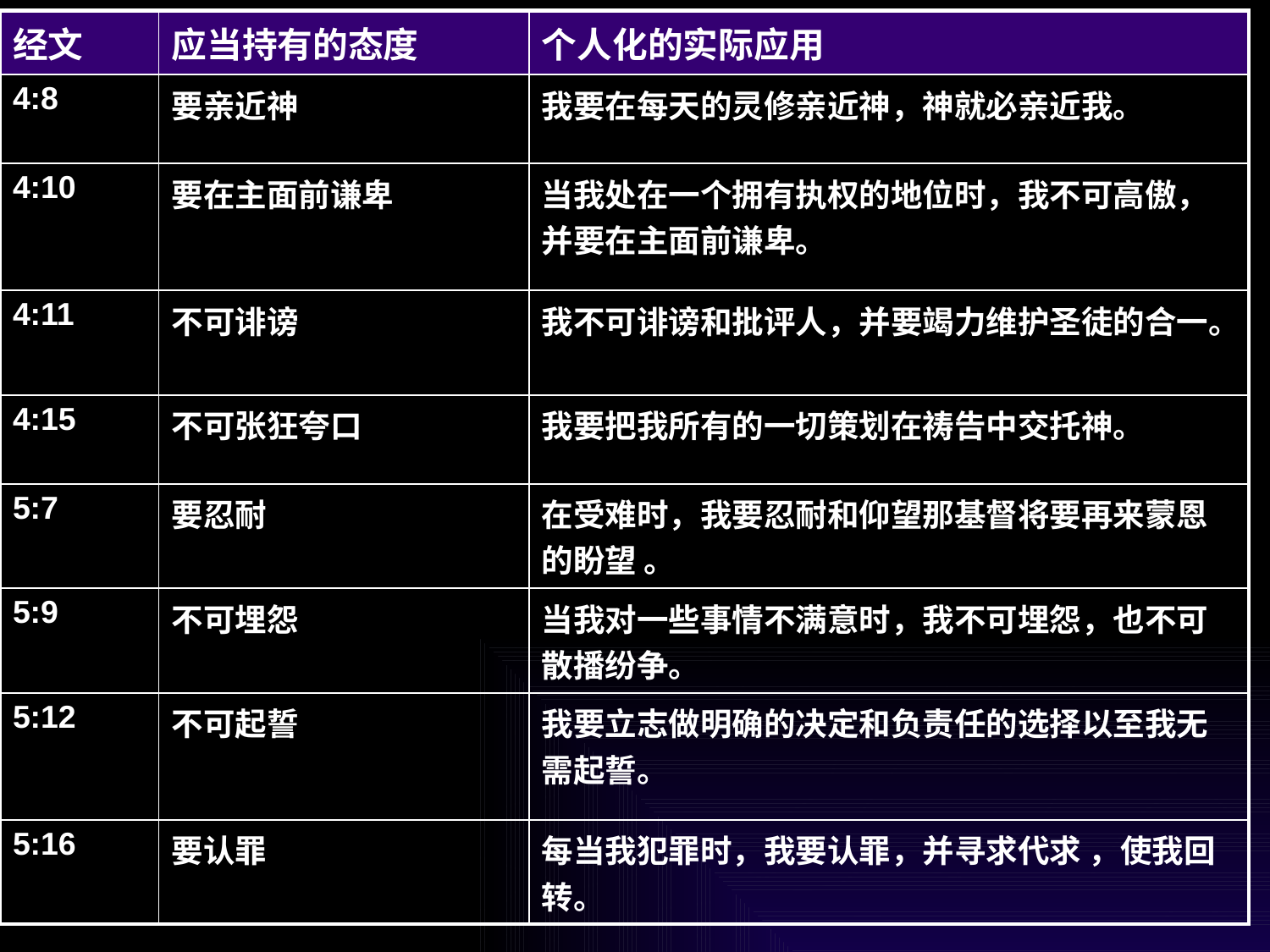

| 经文 | 应当持有的态度 | 个人化的实际应用 |
| --- | --- | --- |
| 4:8 | 要亲近神 | 我要在每天的灵修亲近神，神就必亲近我。 |
| 4:10 | 要在主面前谦卑 | 当我处在一个拥有执权的地位时，我不可高傲，并要在主面前谦卑。 |
| 4:11 | 不可诽谤 | 我不可诽谤和批评人，并要竭力维护圣徒的合一。 |
| 4:15 | 不可张狂夸口 | 我要把我所有的一切策划在祷告中交托神。 |
| 5:7 | 要忍耐 | 在受难时，我要忍耐和仰望那基督将要再来蒙恩的盼望 。 |
| 5:9 | 不可埋怨 | 当我对一些事情不满意时，我不可埋怨，也不可散播纷争。 |
| 5:12 | 不可起誓 | 我要立志做明确的决定和负责任的选择以至我无需起誓。 |
| 5:16 | 要认罪 | 每当我犯罪时，我要认罪，并寻求代求 ，使我回转。 |